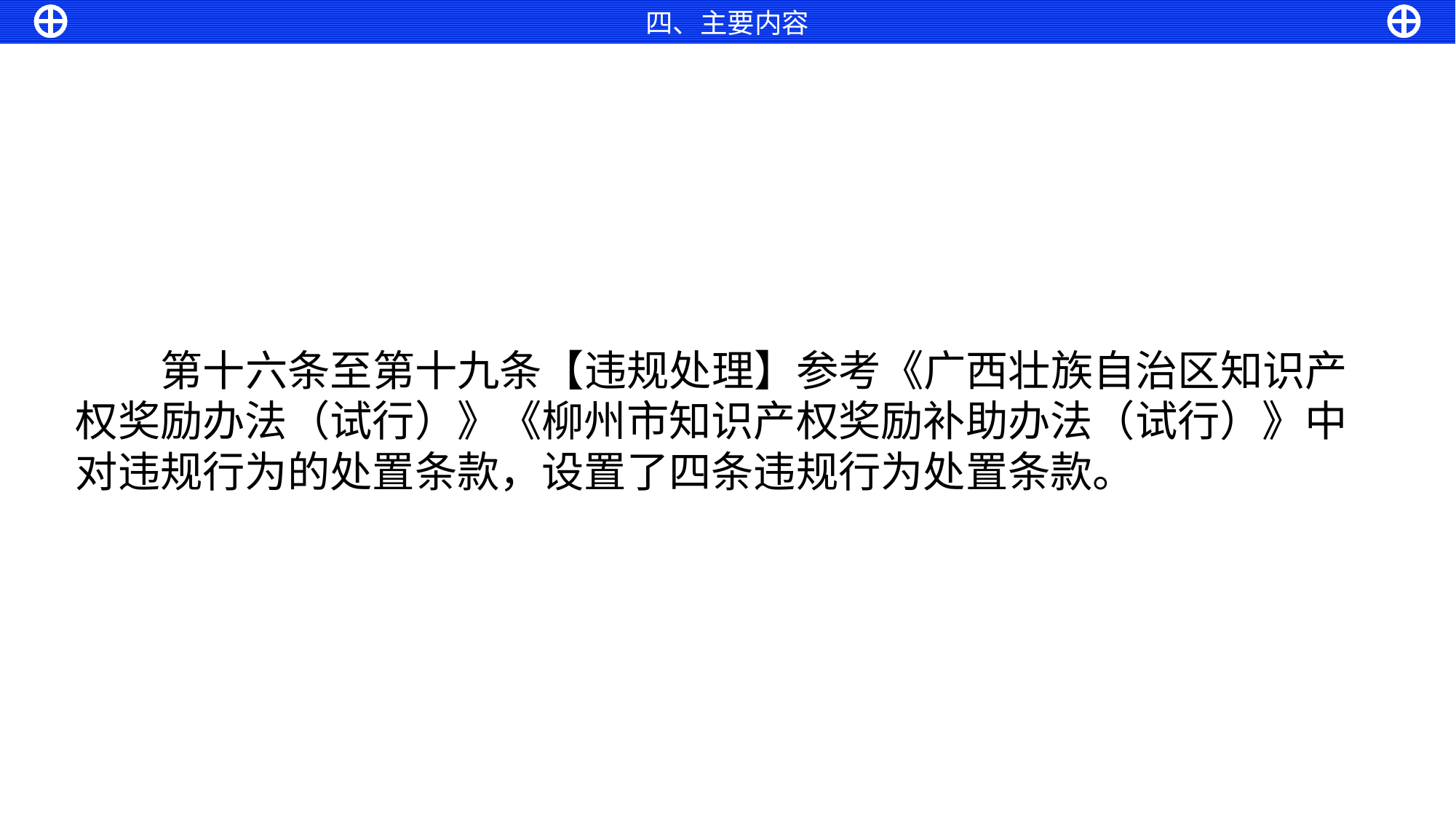

四、主要内容

第十六条至第十九条【违规处理】参考《广西壮族自治区知识产权奖励办法（试行）》《柳州市知识产权奖励补助办法（试行）》中对违规行为的处置条款，设置了四条违规行为处置条款。